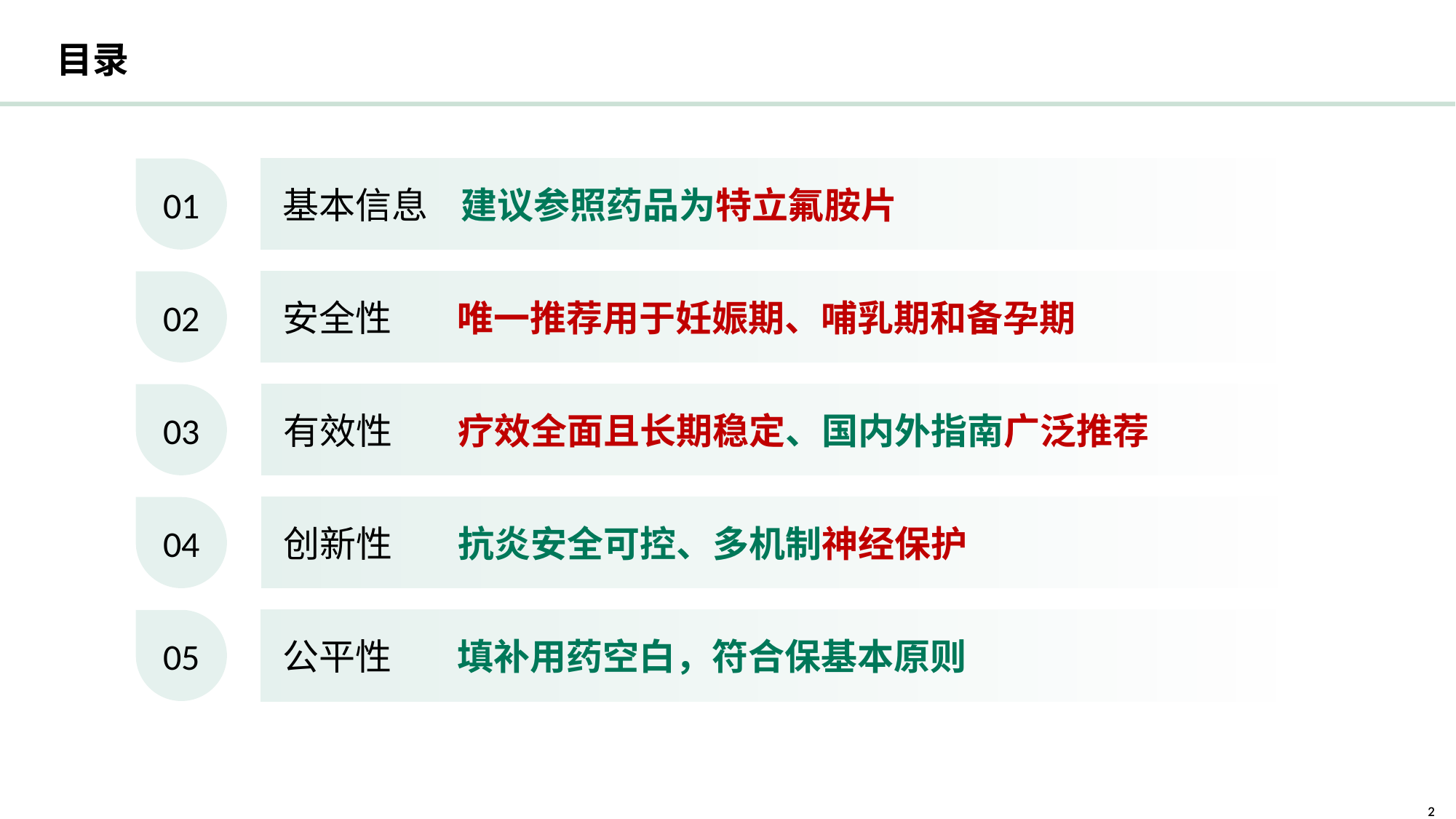

# 目录

01
基本信息    建议参照药品为特立氟胺片

02
安全性        唯一推荐用于妊娠期、哺乳期和备孕期

03
有效性        疗效全面且长期稳定、国内外指南广泛推荐

04
创新性        抗炎安全可控、多机制神经保护

05
公平性        填补用药空白，符合保基本原则